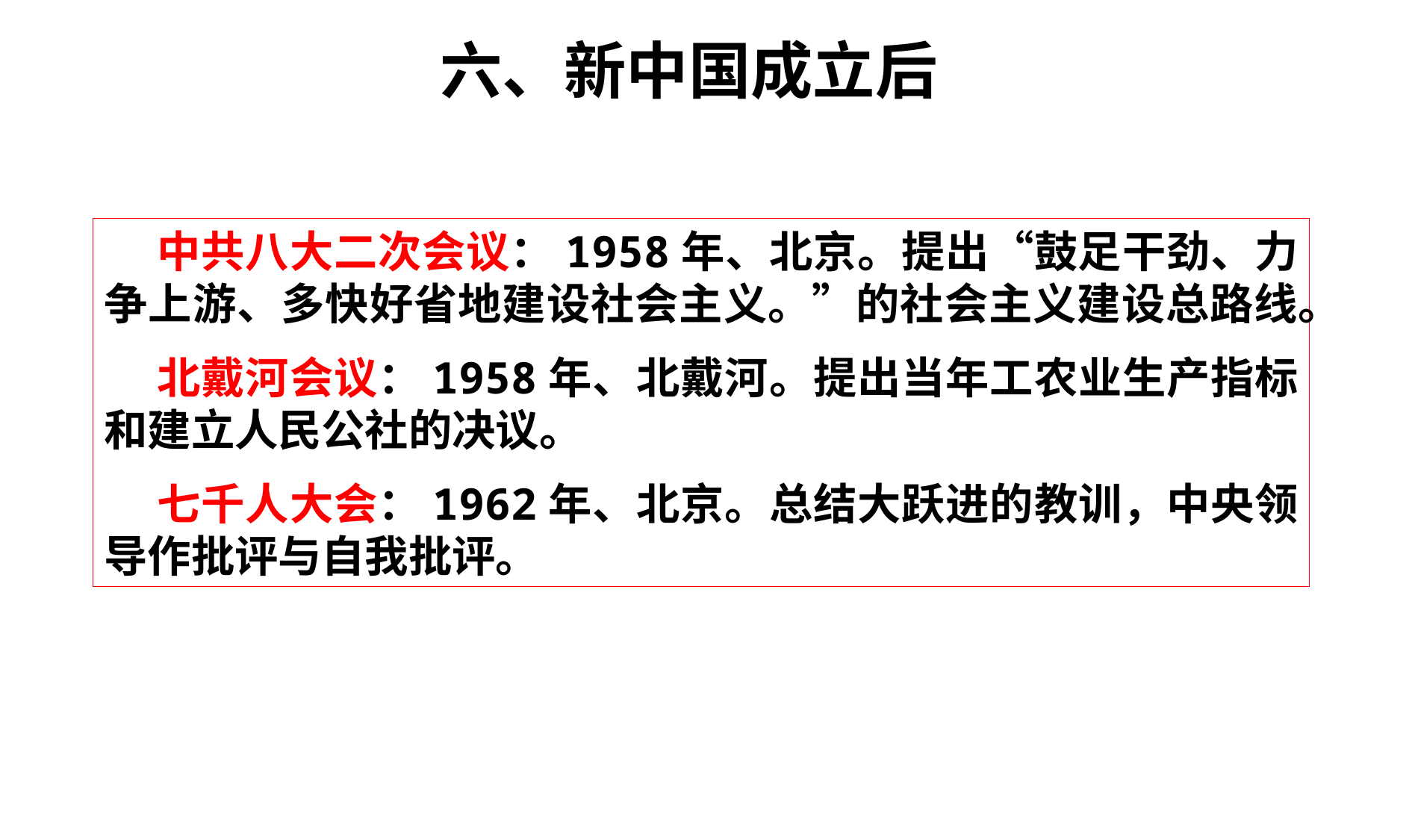

六、新中国成立后
    中共八大二次会议：1958年、北京。提出“鼓足干劲、力争上游、多快好省地建设社会主义。”的社会主义建设总路线。
    北戴河会议：1958年、北戴河。提出当年工农业生产指标和建立人民公社的决议。
    七千人大会：1962年、北京。总结大跃进的教训，中央领导作批评与自我批评。